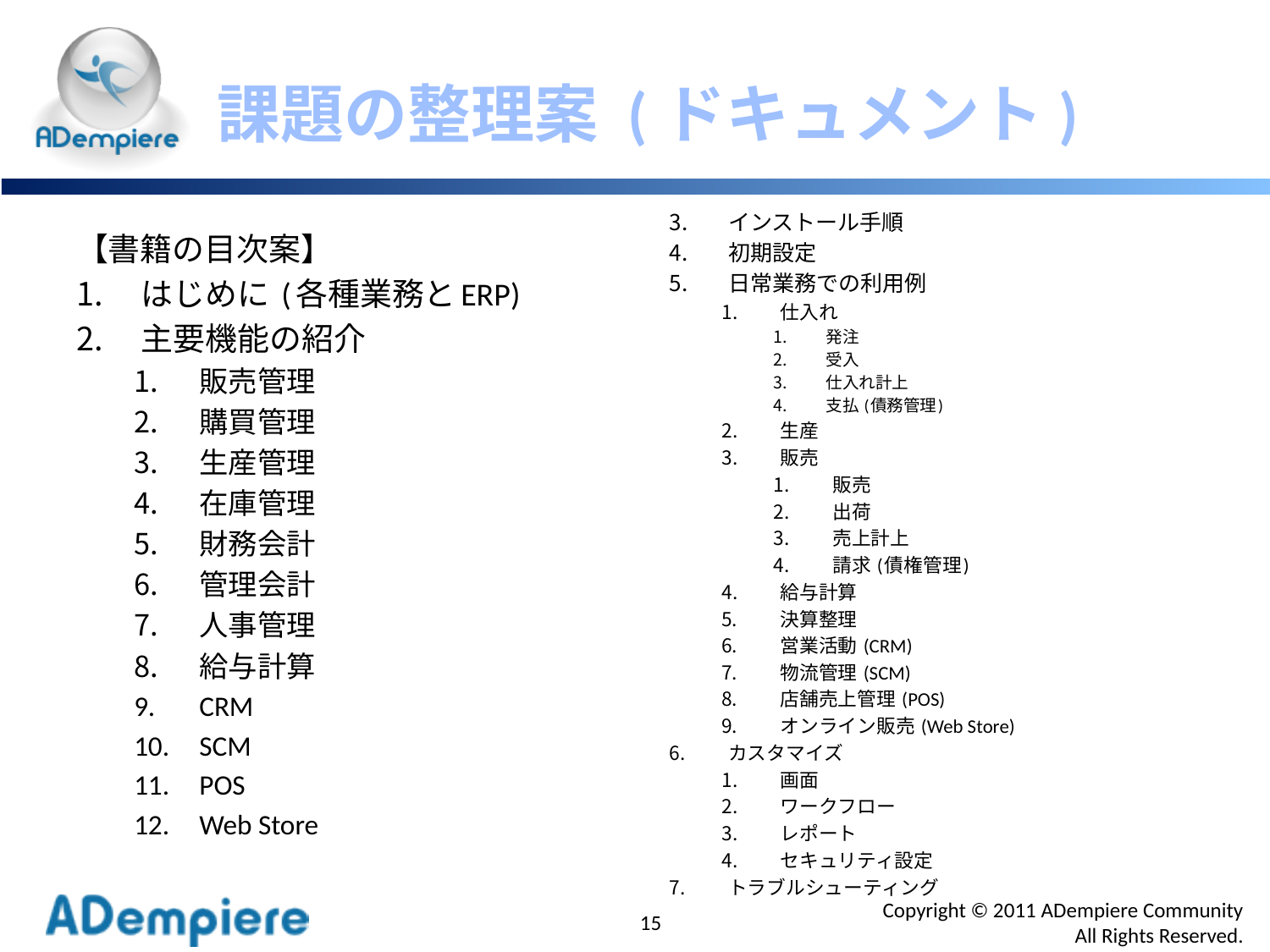

# 課題の整理案 (ドキュメント)
インストール手順
初期設定
日常業務での利用例
仕入れ
発注
受入
仕入れ計上
支払 (債務管理)
生産
販売
販売
出荷
売上計上
請求 (債権管理)
給与計算
決算整理
営業活動 (CRM)
物流管理 (SCM)
店舗売上管理 (POS)
オンライン販売 (Web Store)
カスタマイズ
画面
ワークフロー
レポート
セキュリティ設定
トラブルシューティング
【書籍の目次案】
はじめに (各種業務とERP)
主要機能の紹介
販売管理
購買管理
生産管理
在庫管理
財務会計
管理会計
人事管理
給与計算
CRM
SCM
POS
Web Store